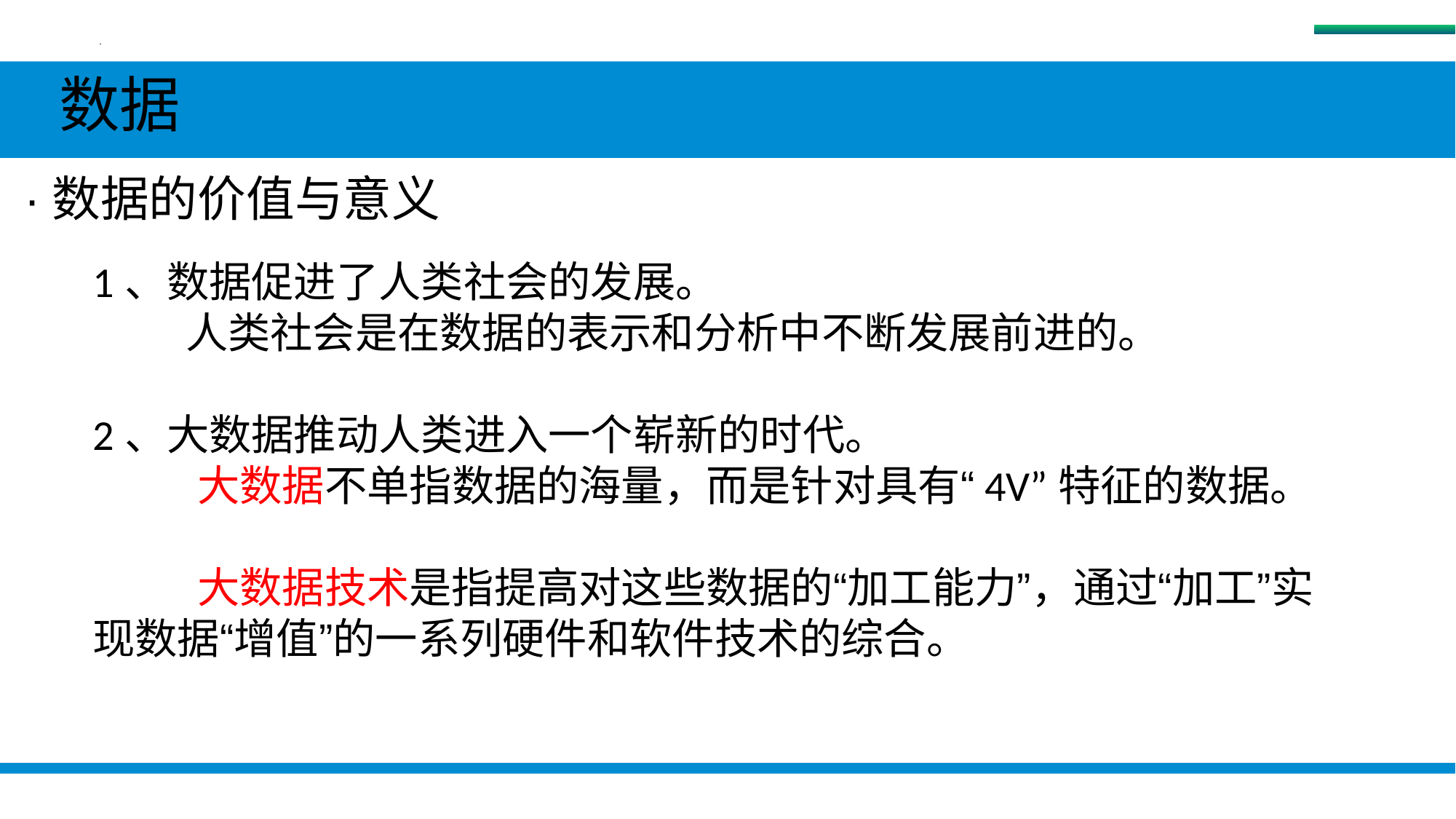

数据

  数据
 ·数据的价值与意义
1、数据促进了人类社会的发展。
       人类社会是在数据的表示和分析中不断发展前进的。

2、大数据推动人类进入一个崭新的时代。
        大数据不单指数据的海量，而是针对具有“4V”特征的数据。

        大数据技术是指提高对这些数据的“加工能力”，通过“加工”实现数据“增值”的一系列硬件和软件技术的综合。

#